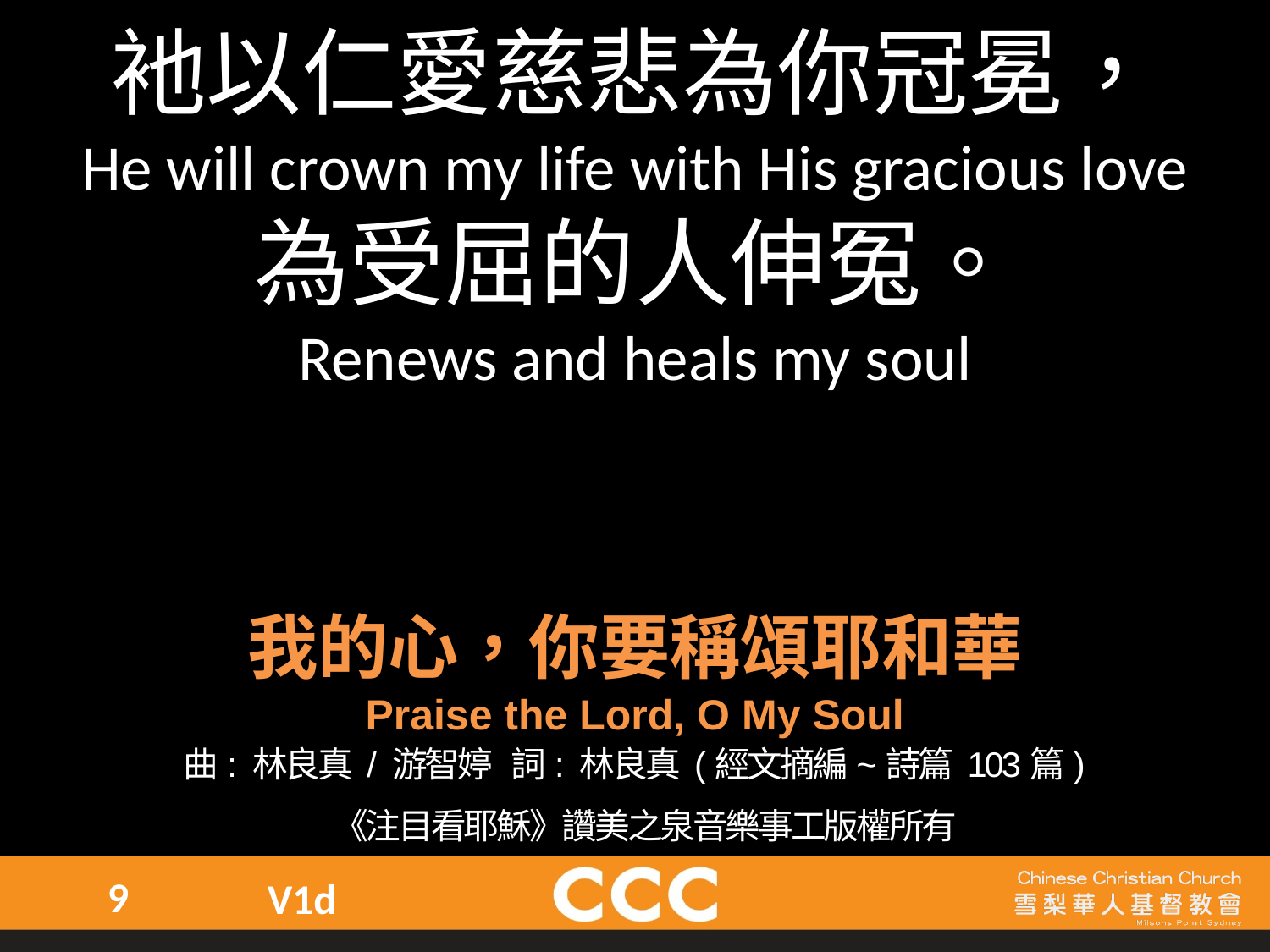

衪以仁愛慈悲為你冠冕，
He will crown my life with His gracious love
為受屈的人伸冤。
Renews and heals my soul
我的心，你要稱頌耶和華
Praise the Lord, O My Soul
曲: 林良真 / 游智婷    詞: 林良真 (經文摘編~詩篇 103篇)
《注目看耶穌》讚美之泉音樂事工版權所有
9
V1d